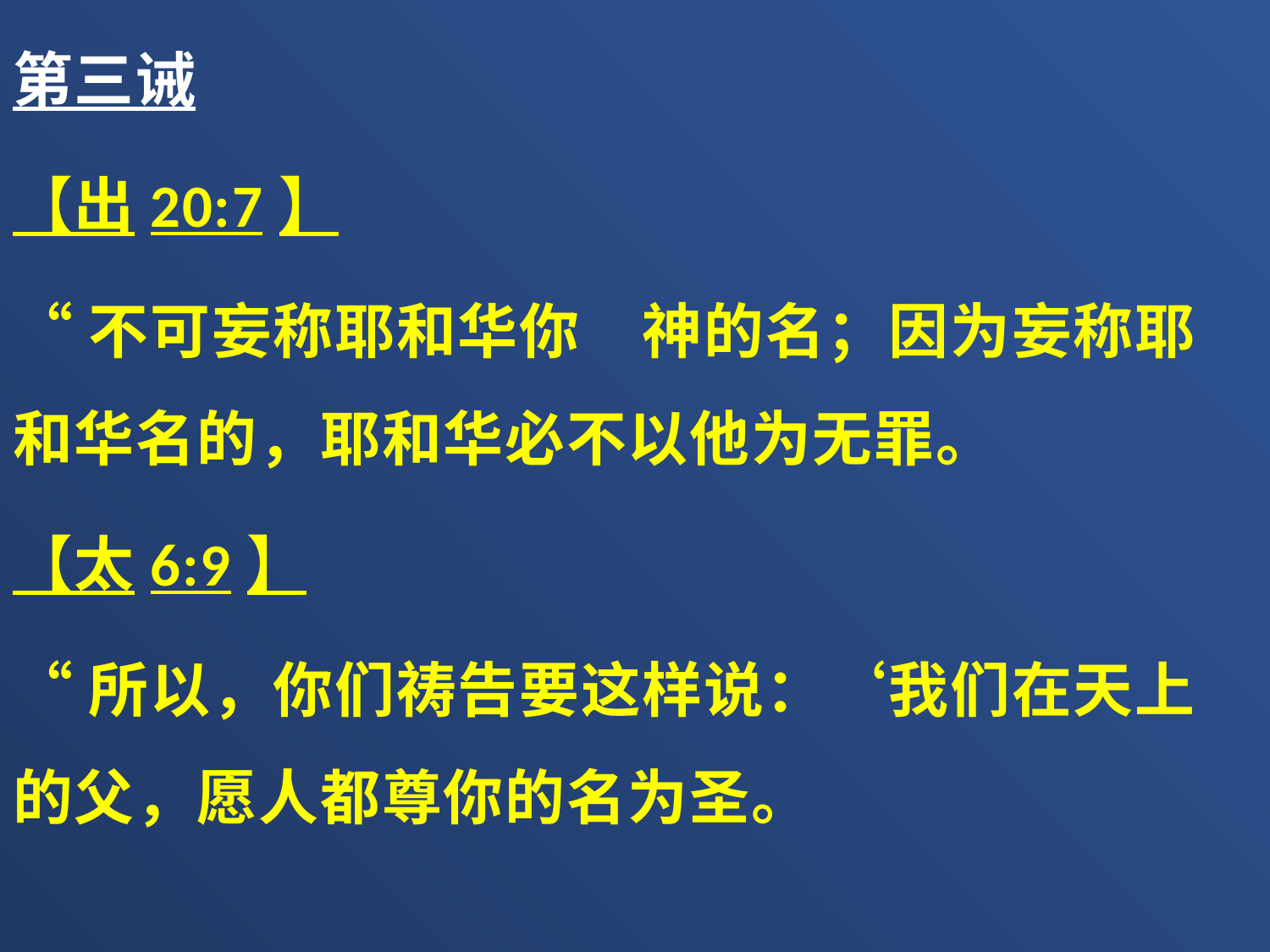

第三诫
【出20:7】
“不可妄称耶和华你　神的名；因为妄称耶和华名的，耶和华必不以他为无罪。
【太6:9】
“所以，你们祷告要这样说：‘我们在天上的父，愿人都尊你的名为圣。